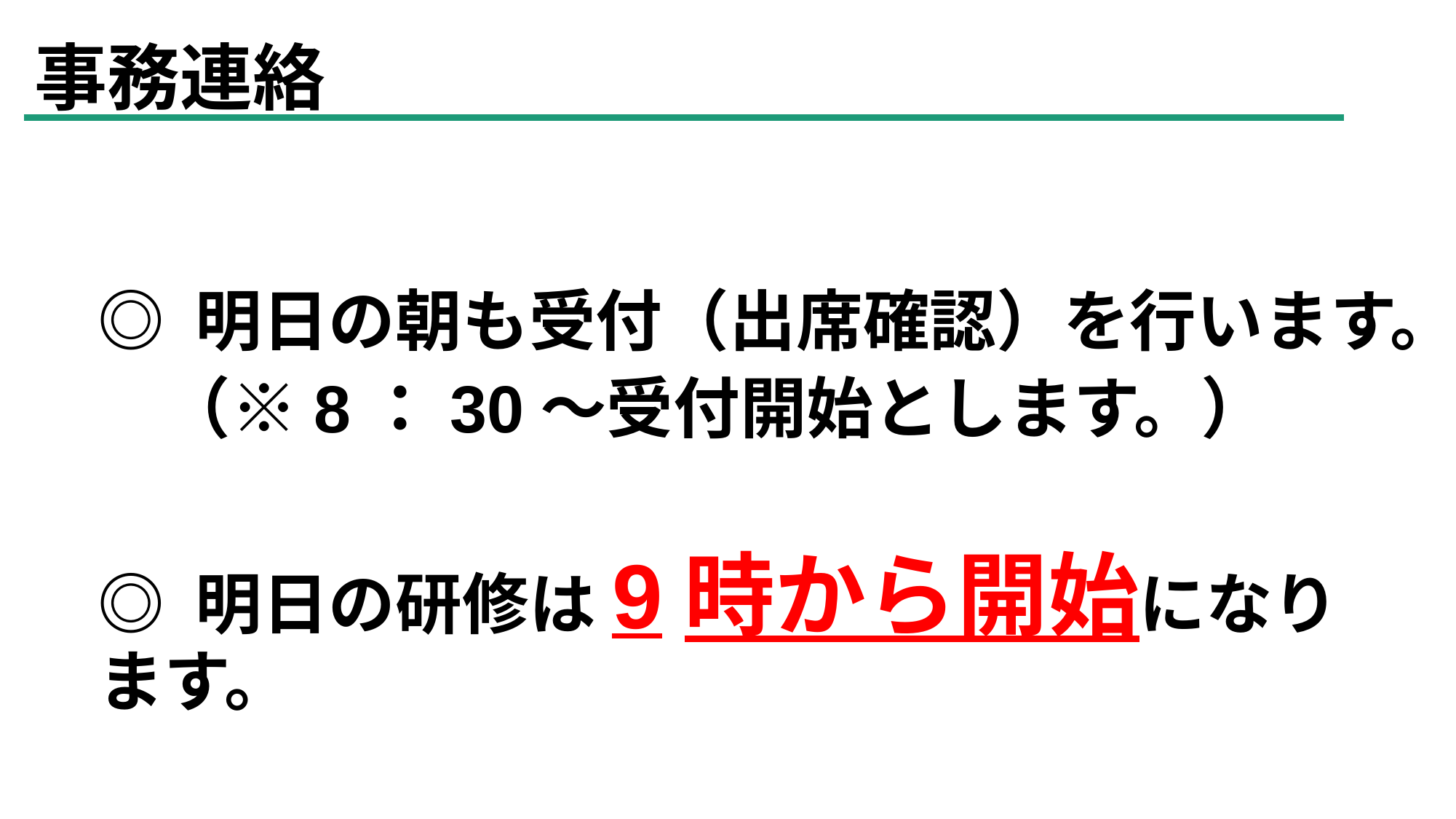

事務連絡

◎ 明日の朝も受付（出席確認）を行います。
　（※8：30～受付開始とします。）

◎ 明日の研修は9時から開始になります。